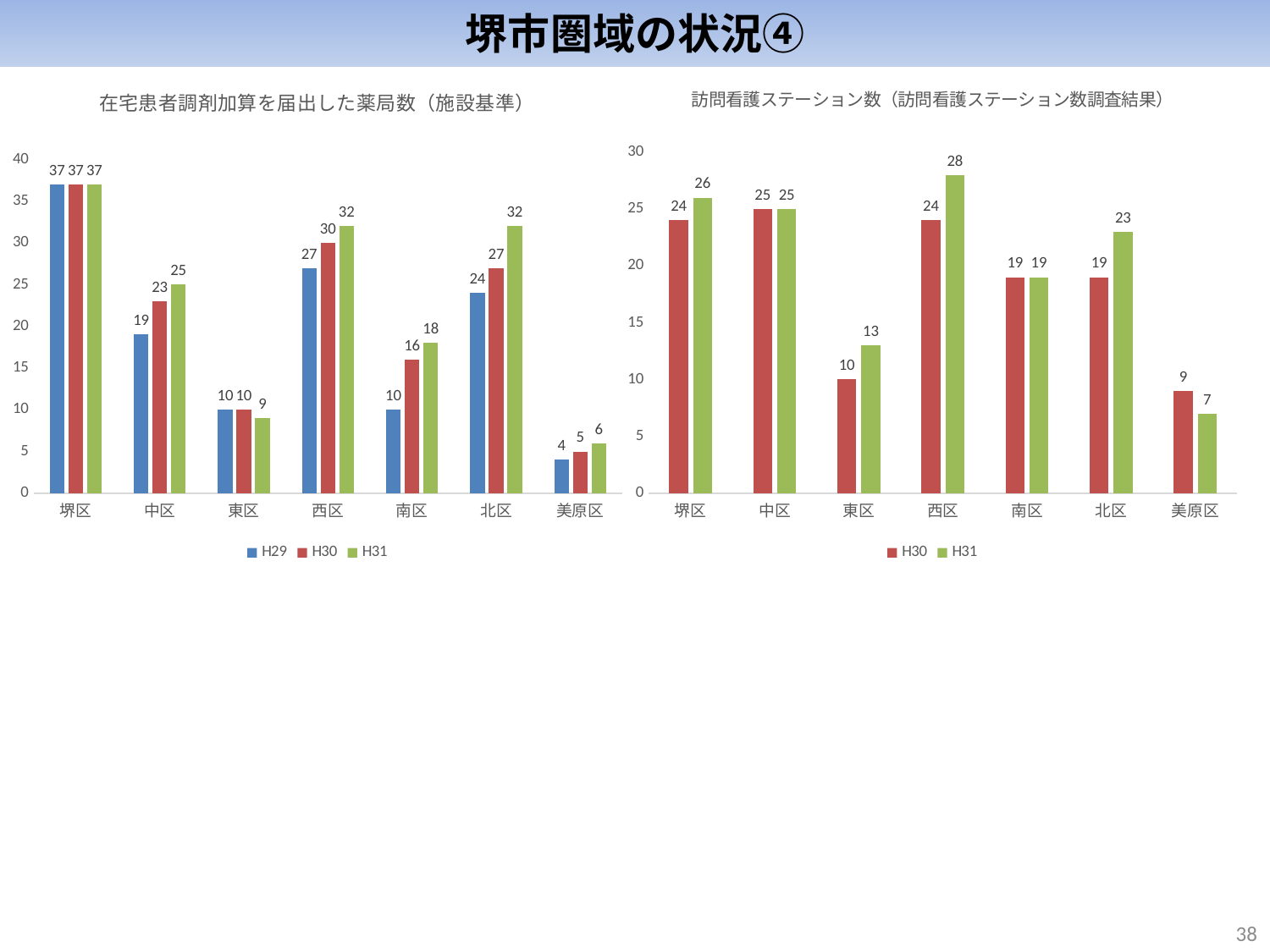

堺市圏域の状況④

### Chart: 訪問看護ステーション数（訪問看護ステーション数調査結果）

| Category | H30 | H31 |
|---|---|---|
| 堺区 | 24.0 | 26.0 |
| 中区 | 25.0 | 25.0 |
| 東区 | 10.0 | 13.0 |
| 西区 | 24.0 | 28.0 |
| 南区 | 19.0 | 19.0 |
| 北区 | 19.0 | 23.0 |
| 美原区 | 9.0 | 7.0 |

### Chart: 在宅患者調剤加算を届出した薬局数（施設基準）

| Category | H29 | H30 | H31 |
|---|---|---|---|
| 堺区 | 37.0 | 37.0 | 37.0 |
| 中区 | 19.0 | 23.0 | 25.0 |
| 東区 | 10.0 | 10.0 | 9.0 |
| 西区 | 27.0 | 30.0 | 32.0 |
| 南区 | 10.0 | 16.0 | 18.0 |
| 北区 | 24.0 | 27.0 | 32.0 |
| 美原区 | 4.0 | 5.0 | 6.0 |
38